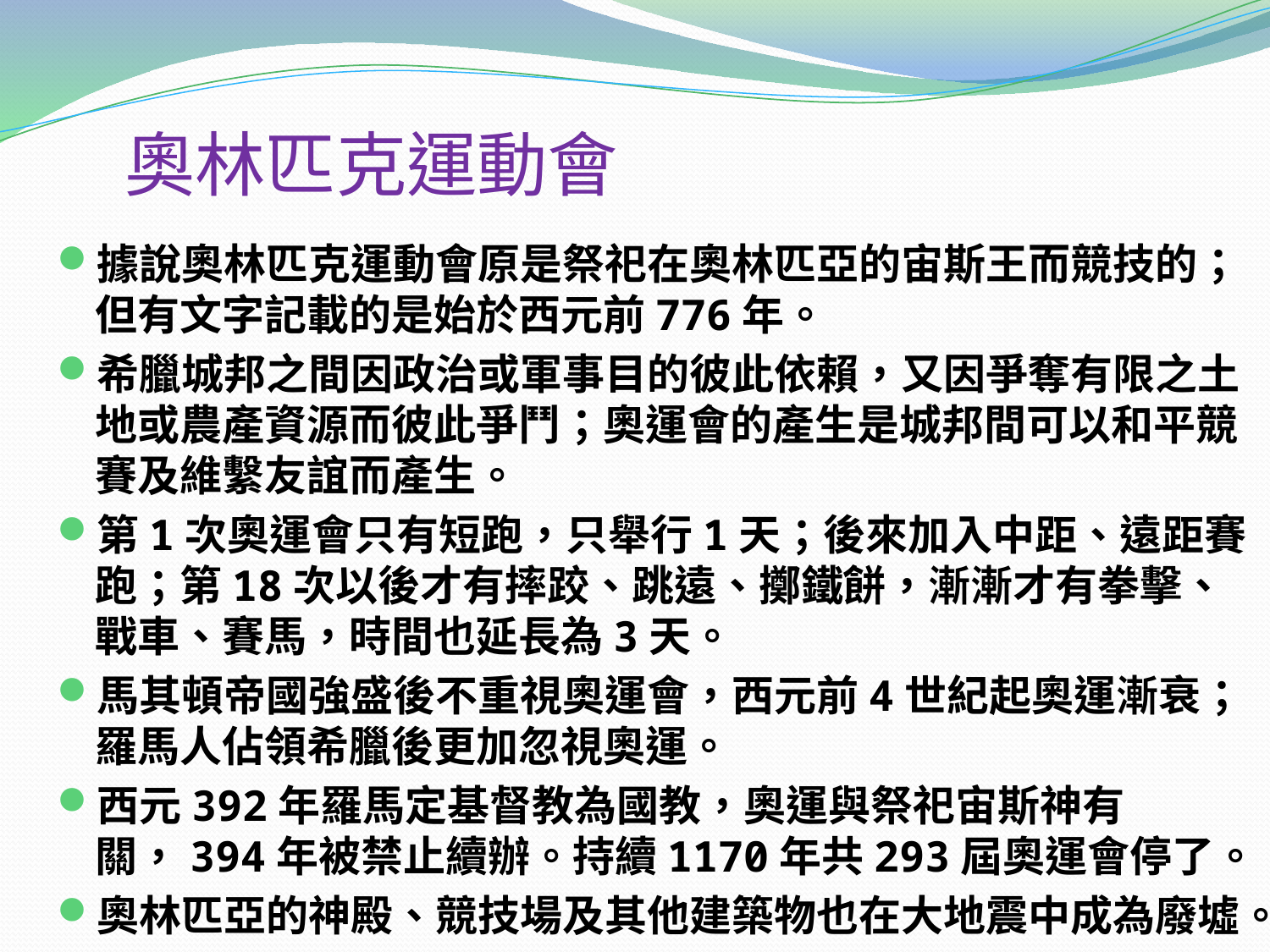

# 奧林匹克運動會
據說奧林匹克運動會原是祭祀在奧林匹亞的宙斯王而競技的；但有文字記載的是始於西元前776年。
希臘城邦之間因政治或軍事目的彼此依賴，又因爭奪有限之土地或農產資源而彼此爭鬥；奧運會的產生是城邦間可以和平競賽及維繫友誼而產生。
第1次奧運會只有短跑，只舉行1天；後來加入中距、遠距賽跑；第18次以後才有摔跤、跳遠、擲鐵餅，漸漸才有拳擊、戰車、賽馬，時間也延長為3天。
馬其頓帝國強盛後不重視奧運會，西元前4世紀起奧運漸衰；羅馬人佔領希臘後更加忽視奧運。
西元392年羅馬定基督教為國教，奧運與祭祀宙斯神有關，394年被禁止續辦。持續1170年共293屆奧運會停了。
奧林匹亞的神殿、競技場及其他建築物也在大地震中成為廢墟。